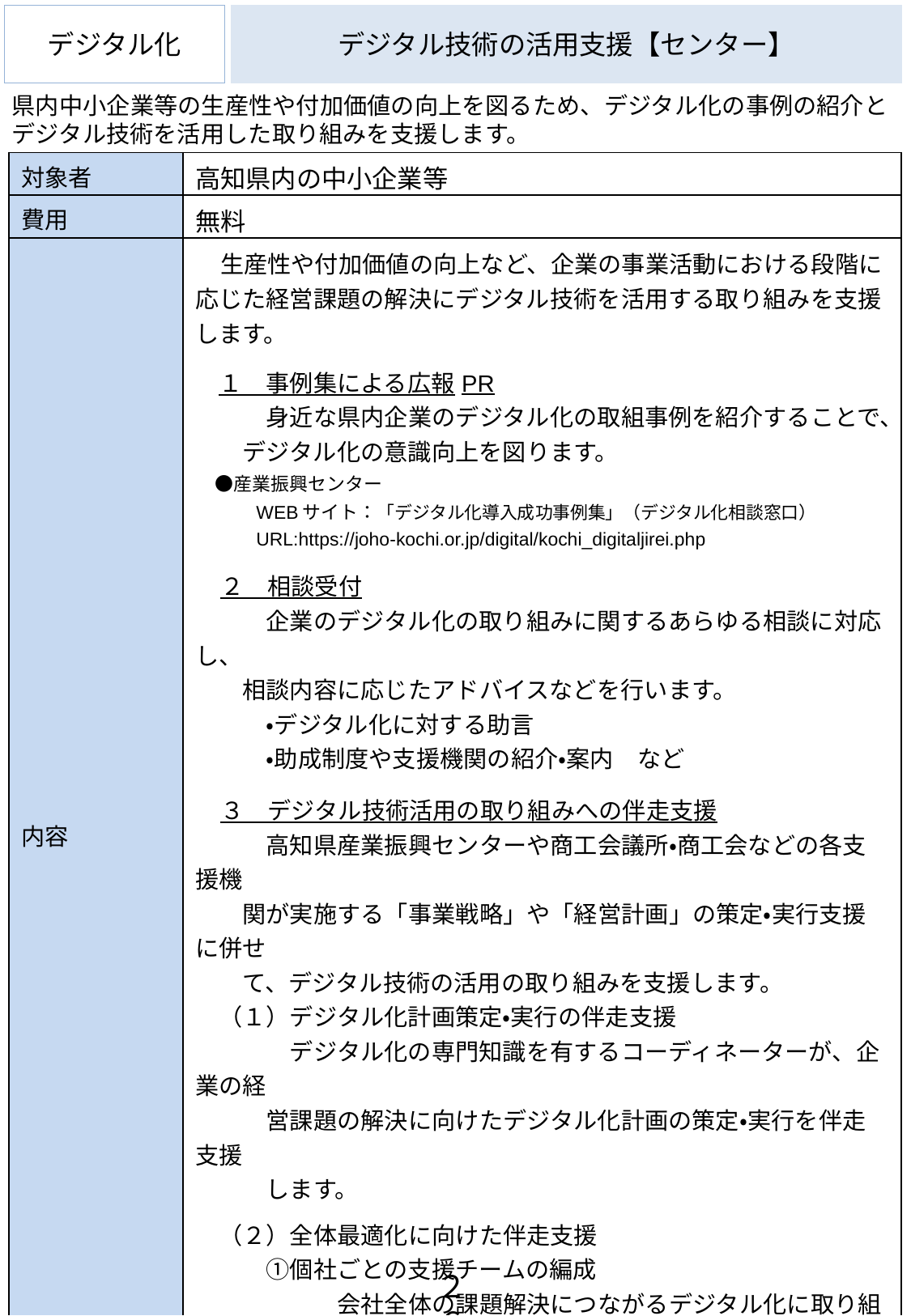

デジタル化
# デジタル技術の活用支援【センター】
県内中小企業等の生産性や付加価値の向上を図るため、デジタル化の事例の紹介とデジタル技術を活用した取り組みを支援します。
| 対象者 | 高知県内の中小企業等 |
| --- | --- |
| 費用 | 無料 |
| 内容 | 生産性や付加価値の向上など、企業の事業活動における段階に応じた経営課題の解決にデジタル技術を活用する取り組みを支援します。 　１　事例集による広報PR 　　　身近な県内企業のデジタル化の取組事例を紹介することで、 　　デジタル化の意識向上を図ります。 　●産業振興センター 　　　WEBサイト：「デジタル化導入成功事例集」（デジタル化相談窓口） 　　　URL:https://joho-kochi.or.jp/digital/kochi\_digitaljirei.php 　２　相談受付　 　　　企業のデジタル化の取り組みに関するあらゆる相談に対応し、 　　相談内容に応じたアドバイスなどを行います。 　　　・デジタル化に対する助言 　　　・助成制度や支援機関の紹介・案内　など 　３　デジタル技術活用の取り組みへの伴走支援 　　　高知県産業振興センターや商工会議所・商工会などの各支援機 　　関が実施する「事業戦略」や「経営計画」の策定・実行支援に併せ　　 　　て、デジタル技術の活用の取り組みを支援します。 　（１）デジタル化計画策定・実行の伴走支援 　　　　デジタル化の専門知識を有するコーディネーターが、企業の経 　　　営課題の解決に向けたデジタル化計画の策定・実行を伴走支援 　　　します。 　（２）全体最適化に向けた伴走支援 　　　①個社ごとの支援チームの編成 　　　　　　会社全体の課題解決につながるデジタル化に取り組む企業 　　　　　に対しては、支援チームを編成してデジタル化の視点で事業 　　　　　戦略の磨き上げを支援します。 　　　②DX戦略アドバイザーによる支援 　　　　　　企業のDX化に向けた体制づくりや業務の変革などの経営判 　　　　　断を後押しします。 　　　③DX認定取得の支援 　　　　　経済産業省の「DX認定」の取得を支援します。 |
| お問い合わせ先 | 高知県産業振興センター　事業戦略・デジタル化推進課 ＴＥＬ：088-845-6600　E-Maiｌ：digital@joho-kochi.or.jp ＵＲＬ：https://joho-kochi.or.jp/digital/ |
２６